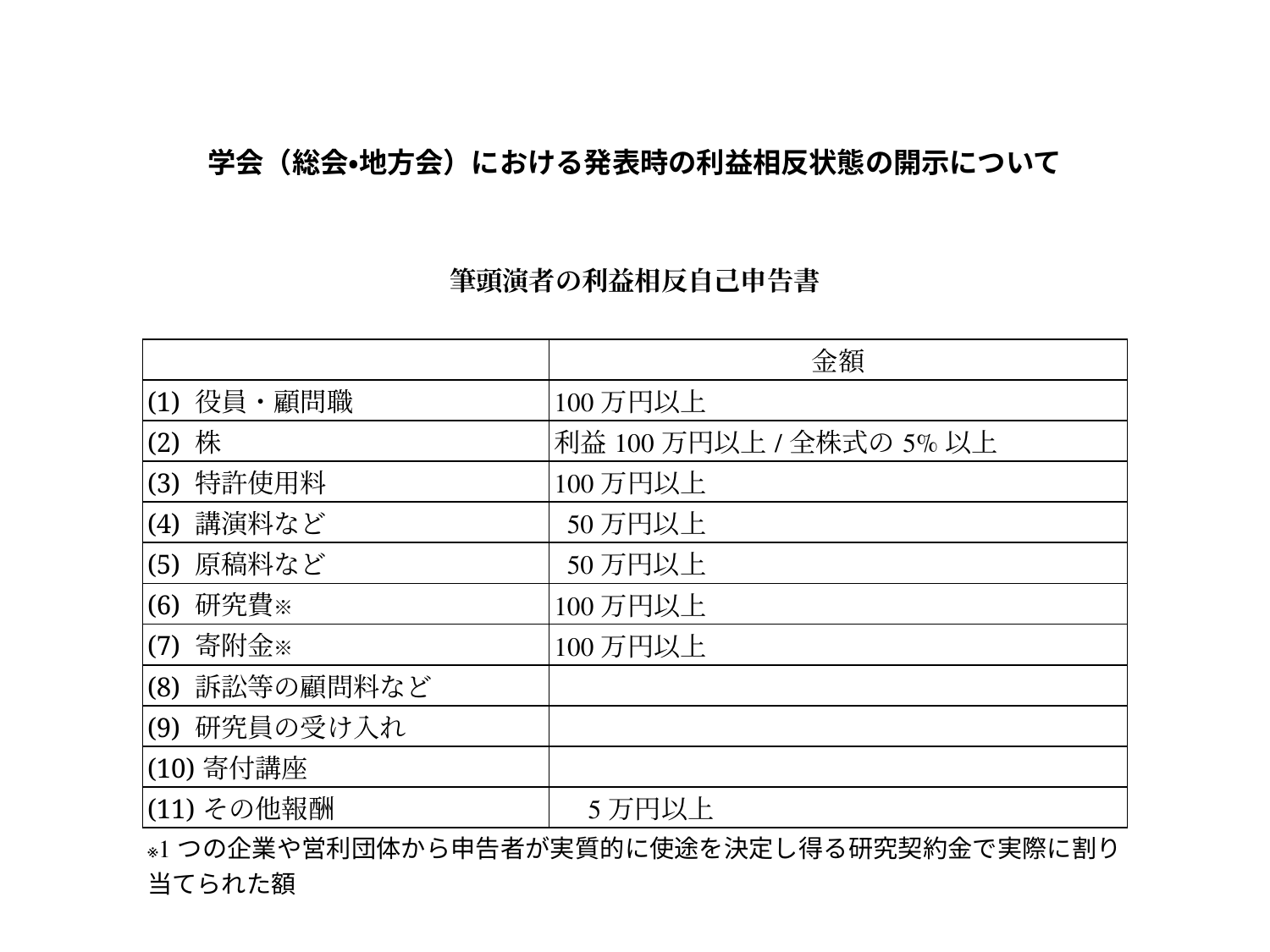

学会（総会・地方会）における発表時の利益相反状態の開示について
| 筆頭演者の利益相反自己申告書 |  |
| --- | --- |
|  |  |
|  | 金額 |
| (1) 役員・顧問職 | 100万円以上 |
| (2) 株 | 利益100万円以上/全株式の5%以上 |
| (3) 特許使用料 | 100万円以上 |
| (4) 講演料など | 50万円以上 |
| (5) 原稿料など | 50万円以上 |
| (6) 研究費※ | 100万円以上 |
| (7) 寄附金※ | 100万円以上 |
| (8) 訴訟等の顧問料など |  |
| (9) 研究員の受け入れ |  |
| (10)寄付講座 |  |
| (11)その他報酬 | 5万円以上 |
| ※1つの企業や営利団体から申告者が実質的に使途を決定し得る研究契約金で実際に割り当てられた額 |  |